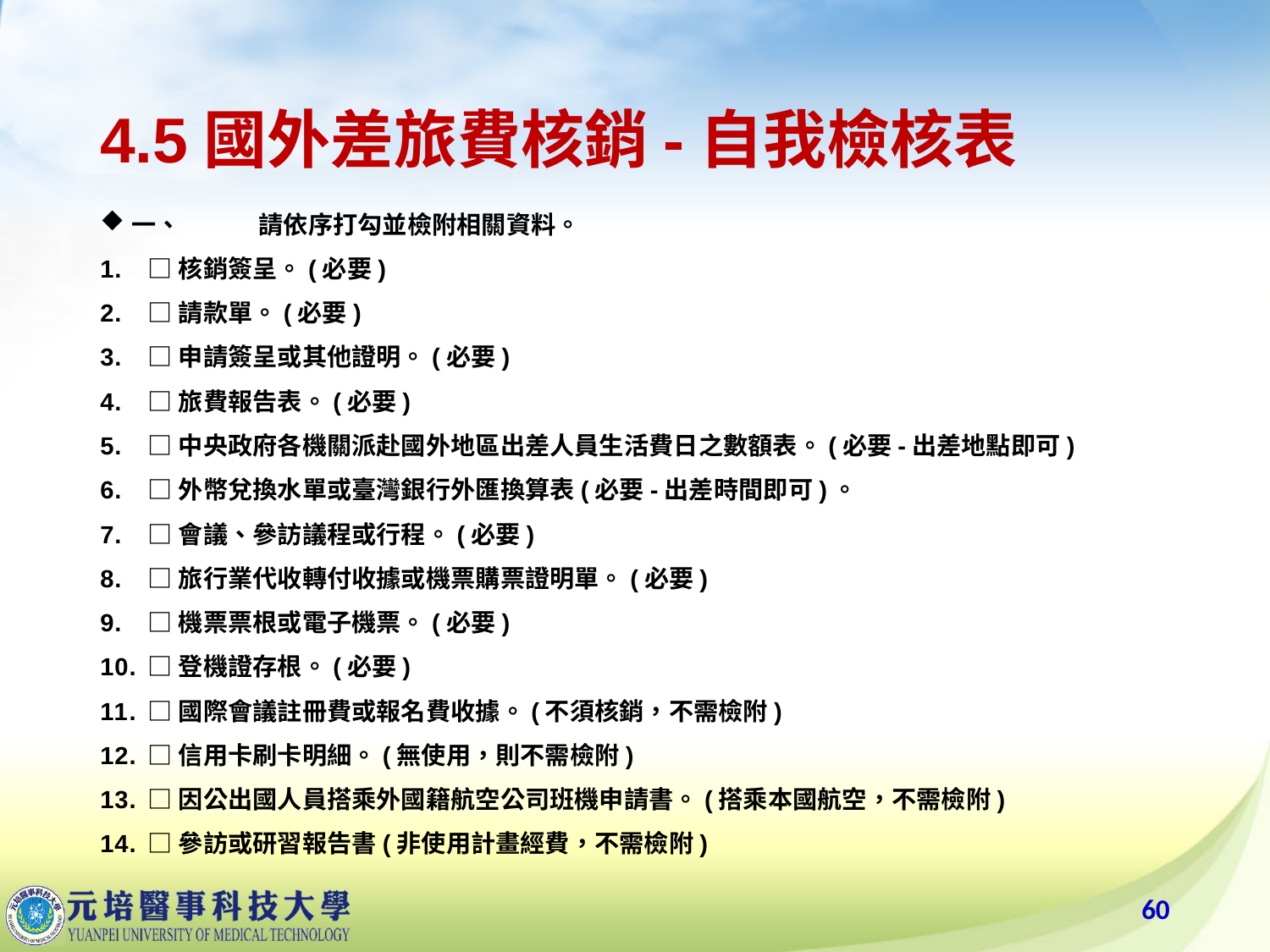

# 4.5國外差旅費核銷-自我檢核表
一、	請依序打勾並檢附相關資料。
□核銷簽呈。(必要)
□請款單。(必要)
□申請簽呈或其他證明。(必要)
□旅費報告表。(必要)
□中央政府各機關派赴國外地區出差人員生活費日之數額表。(必要-出差地點即可)
□外幣兌換水單或臺灣銀行外匯換算表(必要-出差時間即可)。
□會議、參訪議程或行程。(必要)
□旅行業代收轉付收據或機票購票證明單。(必要)
□機票票根或電子機票。(必要)
□登機證存根。(必要)
□國際會議註冊費或報名費收據。(不須核銷，不需檢附)
□信用卡刷卡明細。(無使用，則不需檢附)
□因公出國人員搭乘外國籍航空公司班機申請書。(搭乘本國航空，不需檢附)
□參訪或研習報告書(非使用計畫經費，不需檢附)

60